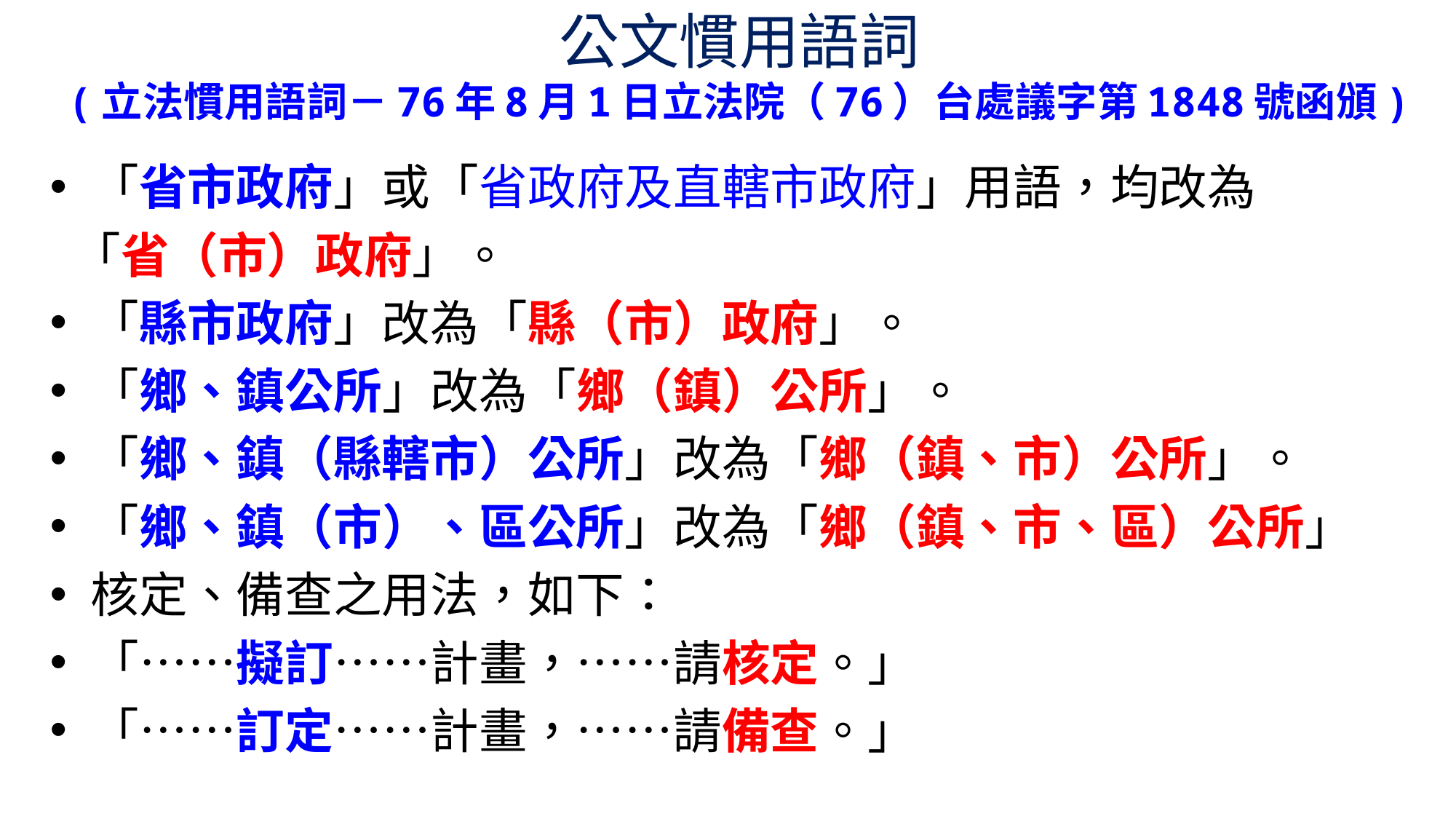

# 公文慣用語詞 (立法慣用語詞－76年8月1日立法院（76）台處議字第1848號函頒)
「省市政府」或「省政府及直轄市政府」用語，均改為
 「省（市）政府」。
「縣市政府」改為「縣（市）政府」。
「鄉、鎮公所」改為「鄉（鎮）公所」。
「鄉、鎮（縣轄市）公所」改為「鄉（鎮、市）公所」。
「鄉、鎮（市）、區公所」改為「鄉（鎮、市、區）公所」
核定、備查之用法，如下：
「……擬訂……計畫，……請核定。」
「……訂定……計畫，……請備查。」